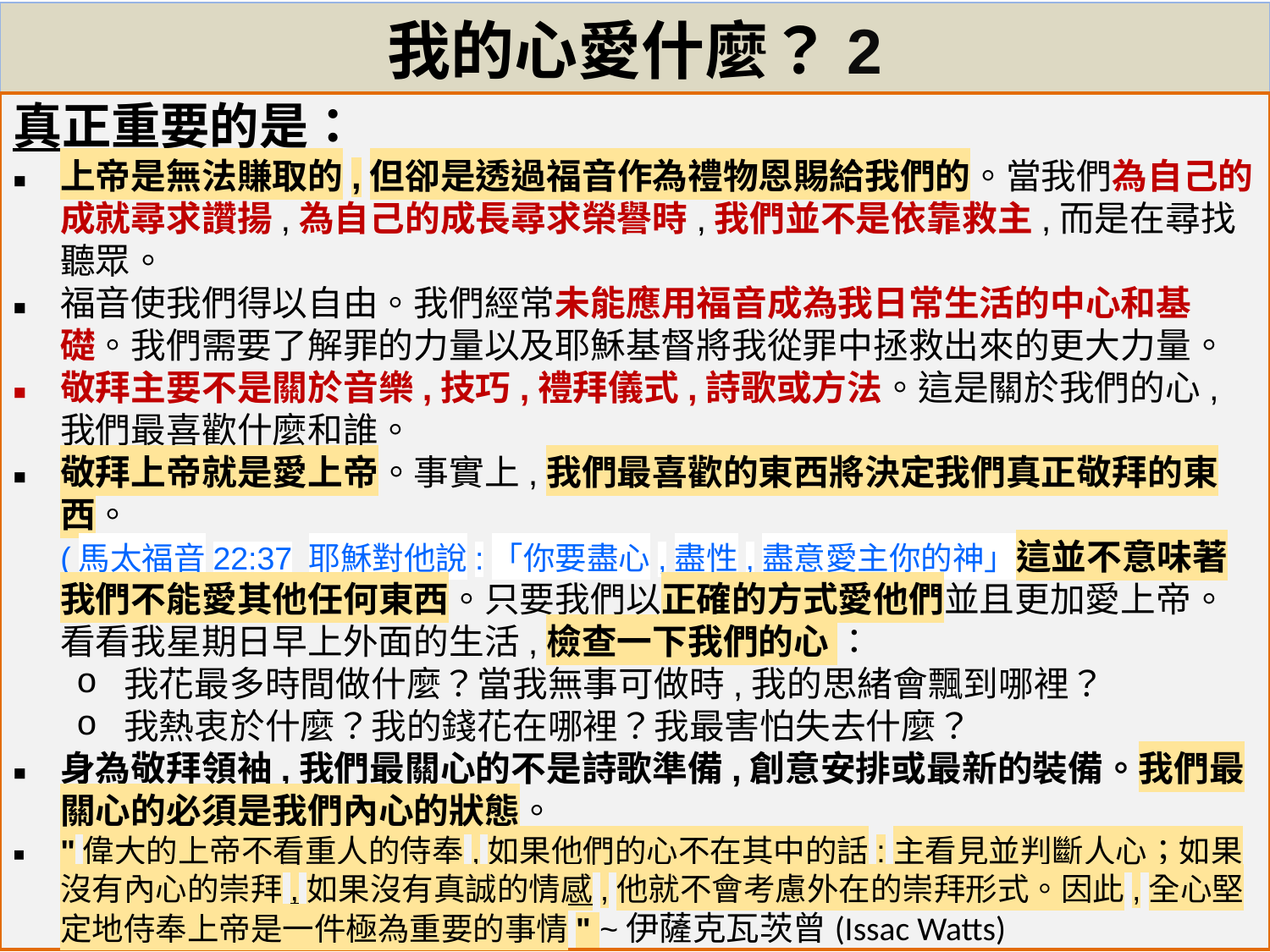

# 我的心愛什麼？2
真正重要的是：
上帝是無法賺取的,但卻是透過福音作為禮物恩賜給我們的。當我們為自己的成就尋求讚揚,為自己的成長尋求榮譽時,我們並不是依靠救主,而是在尋找聽眾。
福音使我們得以自由。我們經常未能應用福音成為我日常生活的中心和基礎。我們需要了解罪的力量以及耶穌基督將我從罪中拯救出來的更大力量。
敬拜主要不是關於音樂,技巧,禮拜儀式,詩歌或方法。這是關於我們的心,我們最喜歡什麼和誰。
敬拜上帝就是愛上帝。事實上,我們最喜歡的東西將決定我們真正敬拜的東西。
(馬太福音22:37 耶穌對他說:「你要盡心,盡性,盡意愛主你的神」這並不意味著我們不能愛其他任何東西。只要我們以正確的方式愛他們並且更加愛上帝。看看我星期日早上外面的生活,檢查一下我們的心 ：
我花最多時間做什麼？當我無事可做時,我的思緒會飄到哪裡？
我熱衷於什麼？我的錢花在哪裡？我最害怕失去什麼？
身為敬拜領袖,我們最關心的不是詩歌準備,創意安排或最新的裝備。我們最關心的必須是我們內心的狀態。
"偉大的上帝不看重人的侍奉,如果他們的心不在其中的話:主看見並判斷人心；如果沒有內心的崇拜,如果沒有真誠的情感,他就不會考慮外在的崇拜形式。因此,全心堅定地侍奉上帝是一件極為重要的事情" ~伊薩克瓦茨曾(Issac Watts)